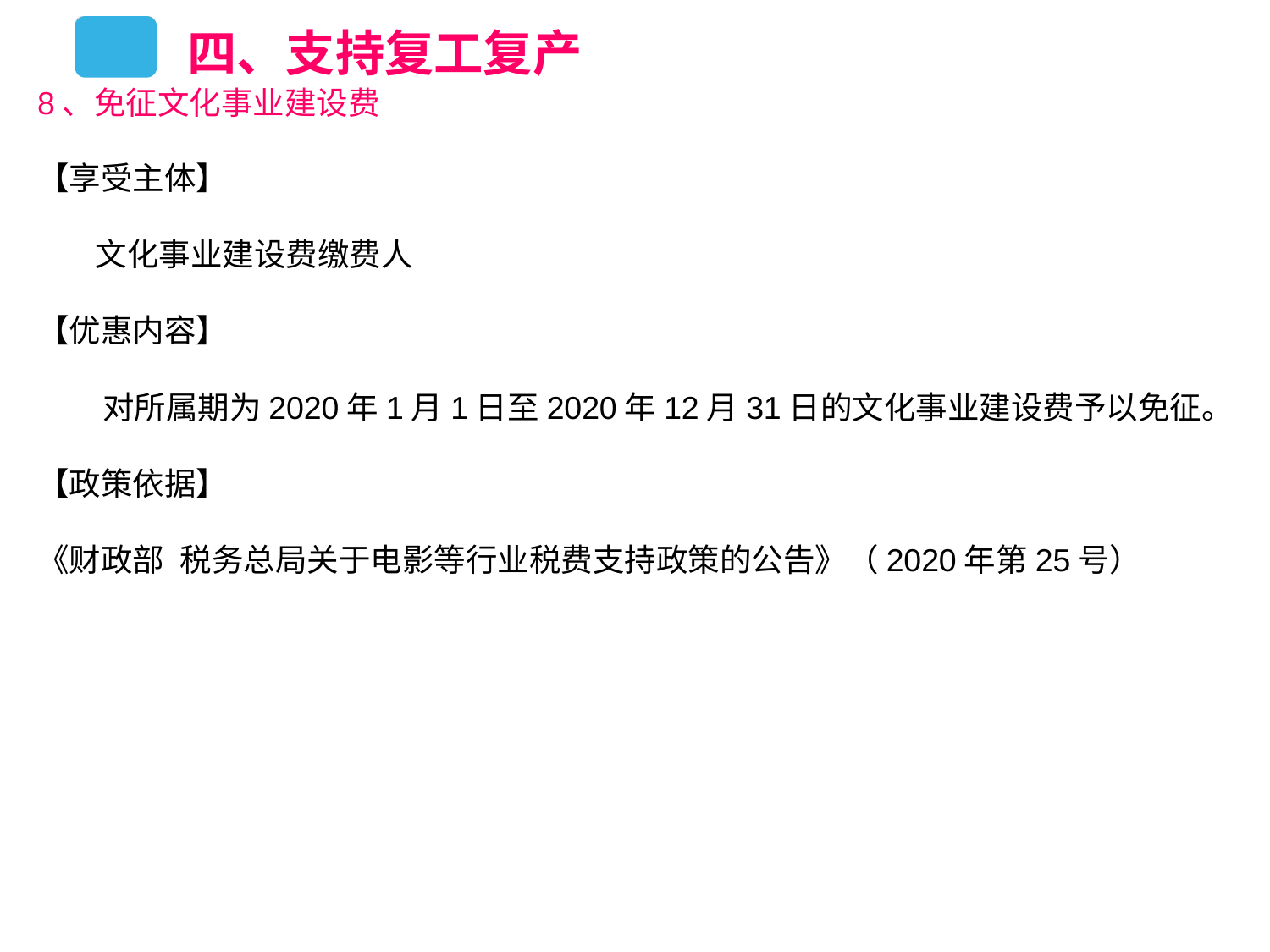

四、支持复工复产

8、免征文化事业建设费

【享受主体】

       文化事业建设费缴费人

【优惠内容】

        对所属期为2020年1月1日至2020年12月31日的文化事业建设费予以免征。

【政策依据】

《财政部 税务总局关于电影等行业税费支持政策的公告》（2020年第25号）